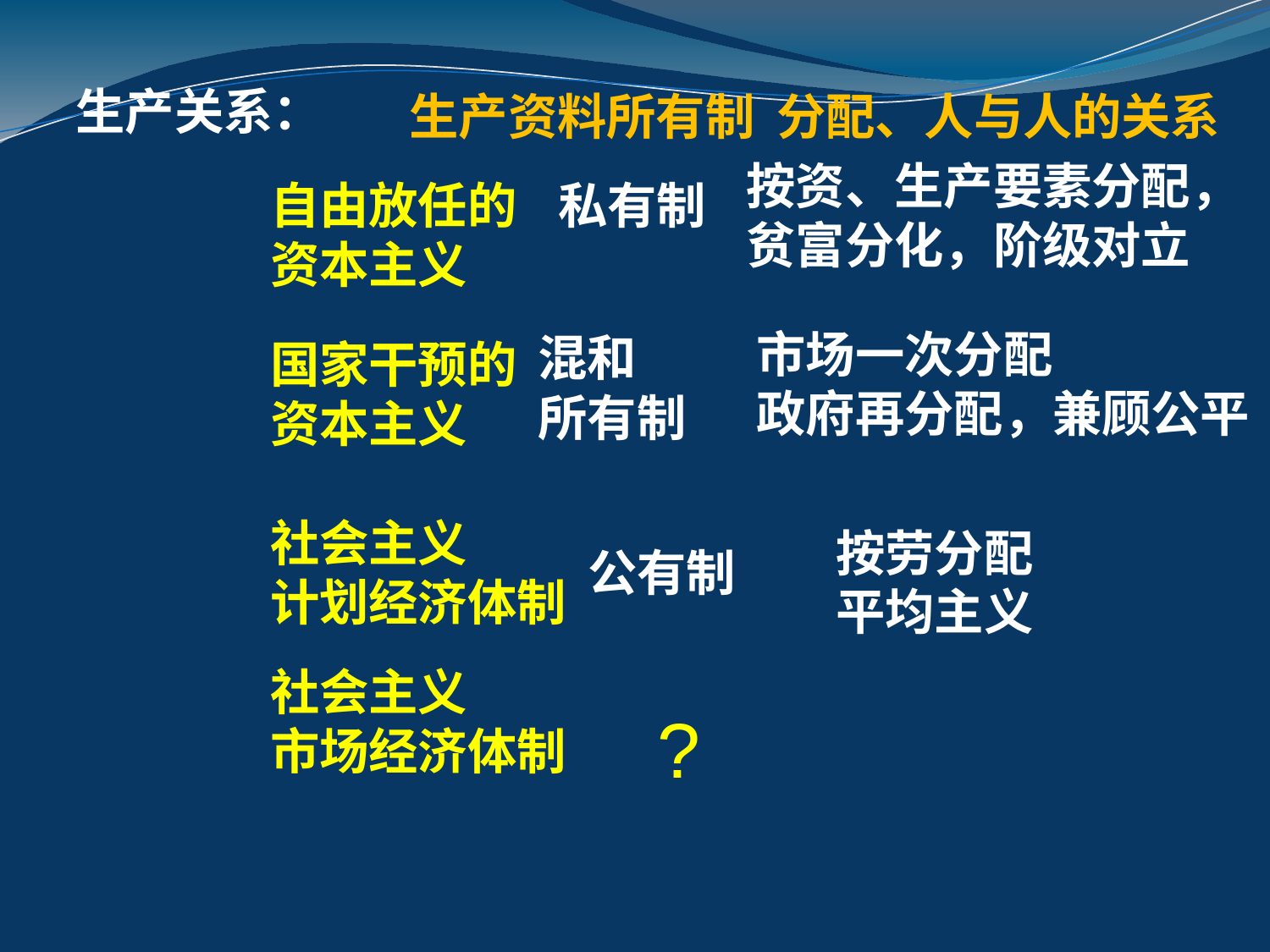

生产关系：
生产资料所有制
分配、人与人的关系
按资、生产要素分配，贫富分化，阶级对立
自由放任的
资本主义
私有制
市场一次分配
政府再分配，兼顾公平
混和
所有制
国家干预的
资本主义
社会主义
计划经济体制
按劳分配
平均主义
公有制
社会主义
市场经济体制
?